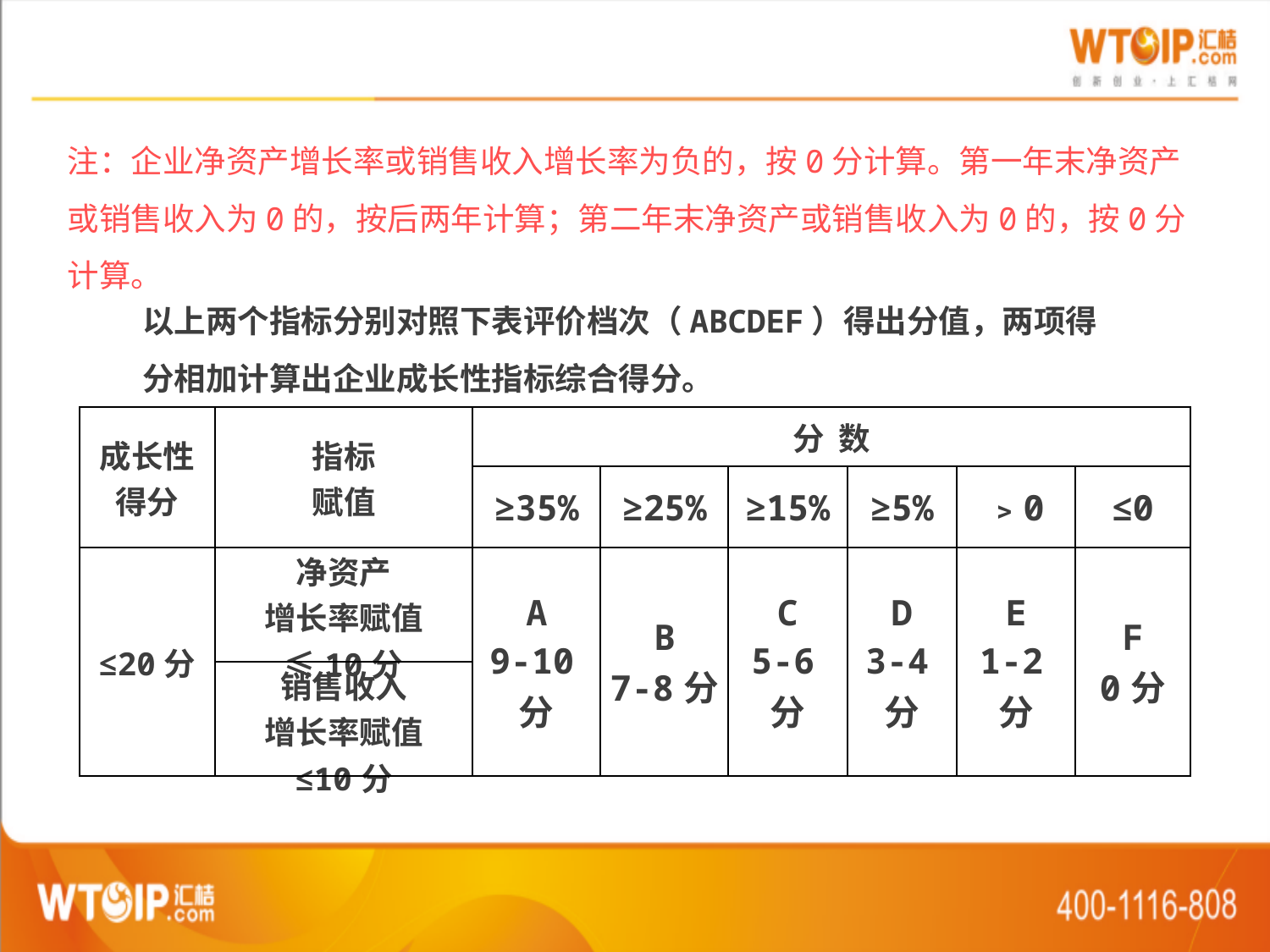

注：企业净资产增长率或销售收入增长率为负的，按0分计算。第一年末净资产或销售收入为0的，按后两年计算；第二年末净资产或销售收入为0的，按0分计算。
以上两个指标分别对照下表评价档次（ABCDEF）得出分值，两项得分相加计算出企业成长性指标综合得分。
| 成长性得分 | 指标 赋值 | 分 数 |  |  |  |  |  |
| --- | --- | --- | --- | --- | --- | --- | --- |
|  |  | ≥35% | ≥25% | ≥15% | ≥5% | ﹥0 | ≤0 |
| ≤20分 | 净资产 增长率赋值 ≤10分 | A 9-10分 | B 7-8分 | C 5-6分 | D 3-4分 | E 1-2分 | F 0分 |
|  | 销售收入 增长率赋值 ≤10分 |  |  |  |  |  |  |